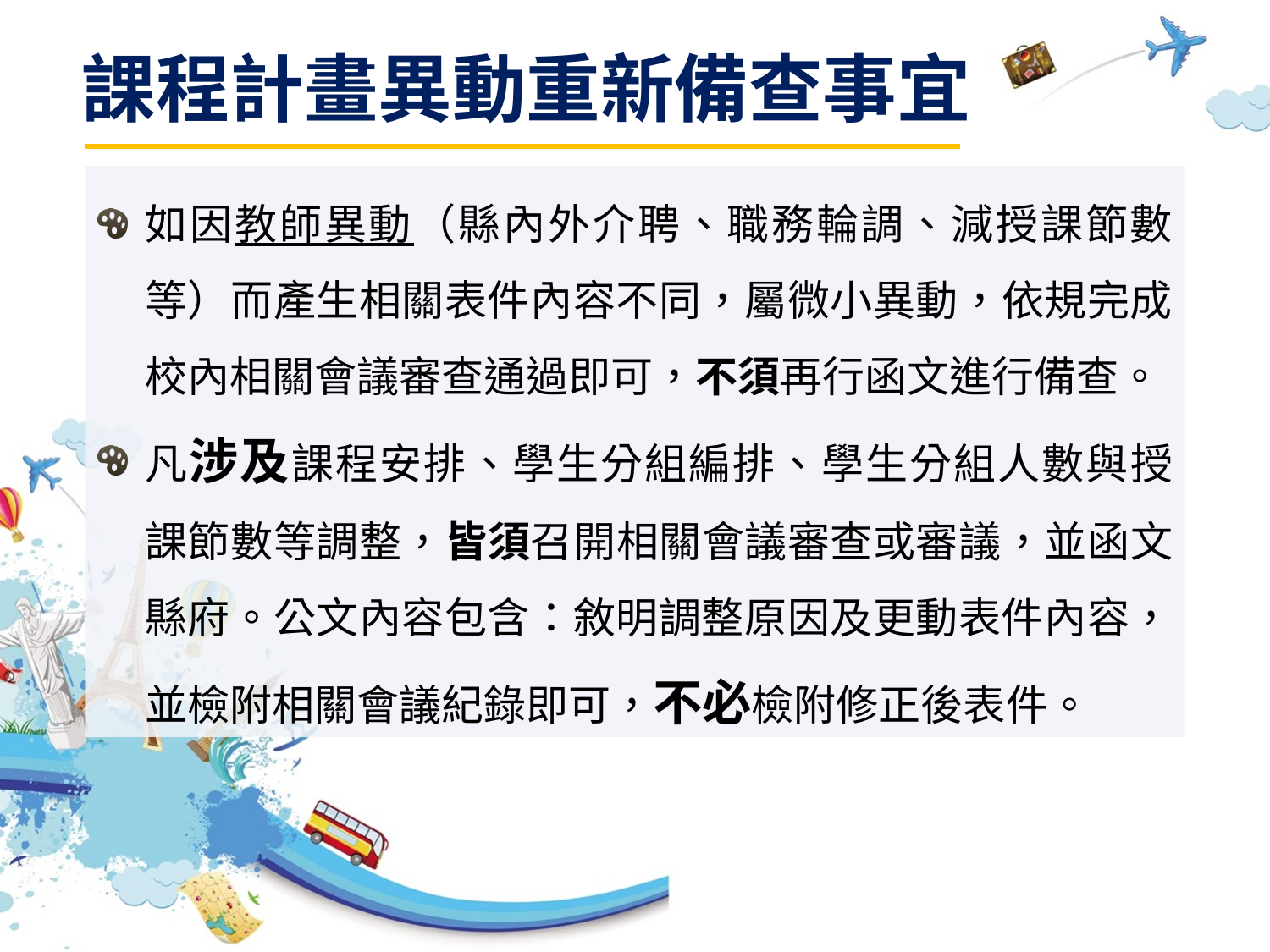

課程計畫異動重新備查事宜
如因教師異動（縣內外介聘、職務輪調、減授課節數等）而產生相關表件內容不同，屬微小異動，依規完成校內相關會議審查通過即可，不須再行函文進行備查。
凡涉及課程安排、學生分組編排、學生分組人數與授課節數等調整，皆須召開相關會議審查或審議，並函文縣府。公文內容包含：敘明調整原因及更動表件內容，並檢附相關會議紀錄即可，不必檢附修正後表件。